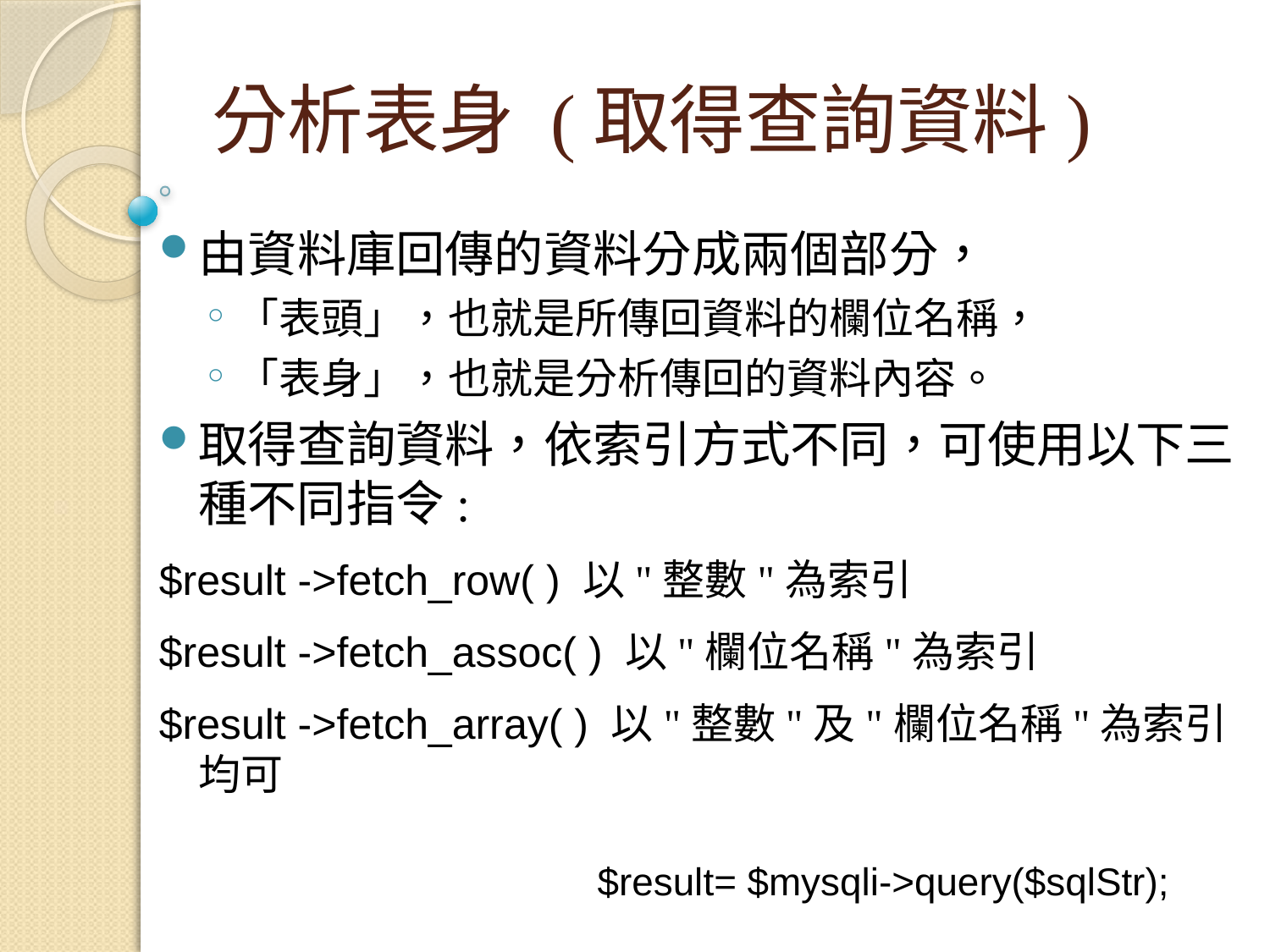

分析表身 (取得查詢資料)
由資料庫回傳的資料分成兩個部分，
「表頭」，也就是所傳回資料的欄位名稱，
「表身」，也就是分析傳回的資料內容。
取得查詢資料，依索引方式不同，可使用以下三種不同指令:
$result ->fetch_row( ) 以"整數"為索引
$result ->fetch_assoc( ) 以"欄位名稱"為索引
$result ->fetch_array( ) 以"整數"及"欄位名稱"為索引均可
$result= $mysqli->query($sqlStr);